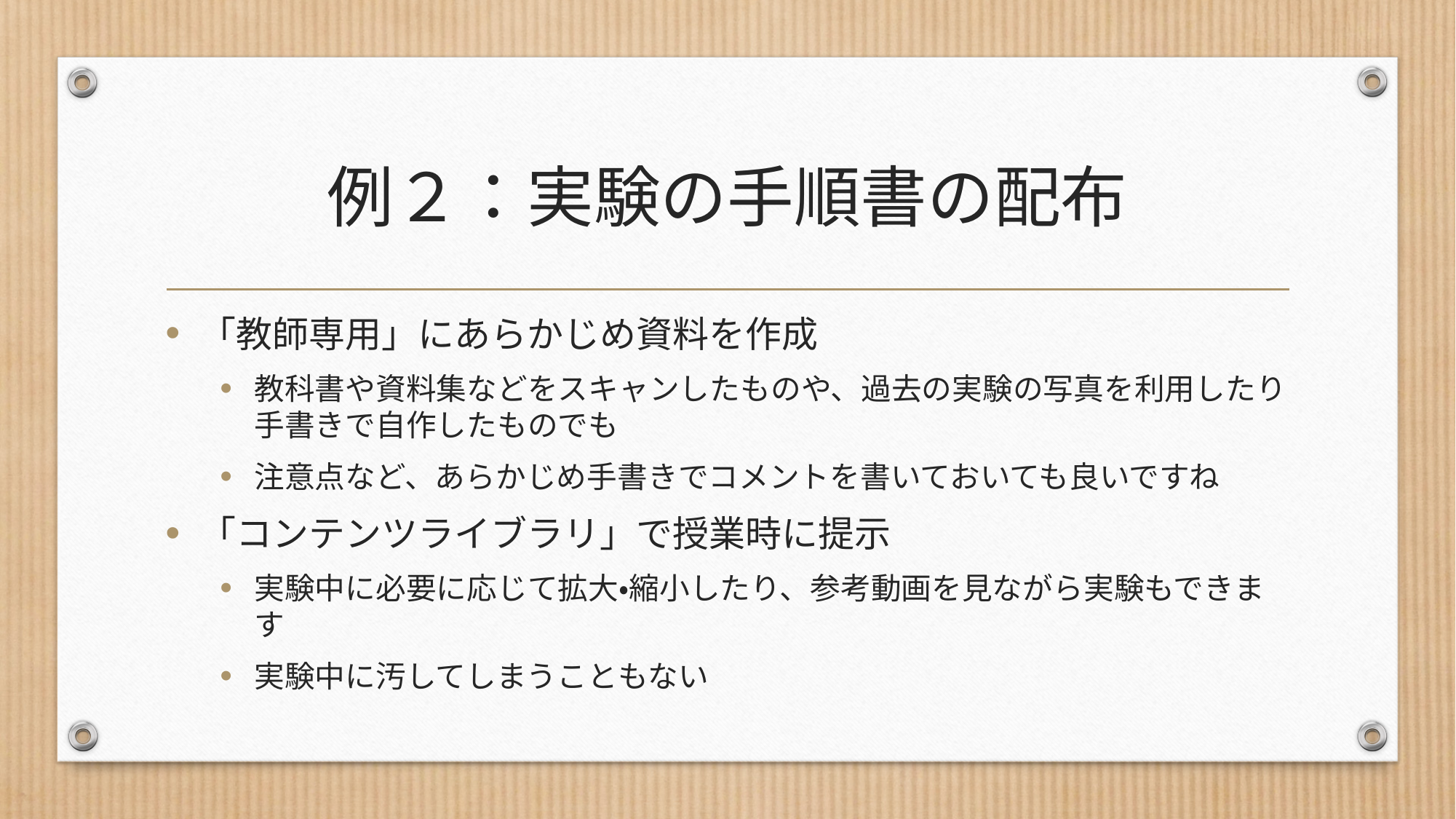

# 例２：実験の手順書の配布
「教師専用」にあらかじめ資料を作成
教科書や資料集などをスキャンしたものや、過去の実験の写真を利用したり手書きで自作したものでも
注意点など、あらかじめ手書きでコメントを書いておいても良いですね
「コンテンツライブラリ」で授業時に提示
実験中に必要に応じて拡大・縮小したり、参考動画を見ながら実験もできます
実験中に汚してしまうこともない